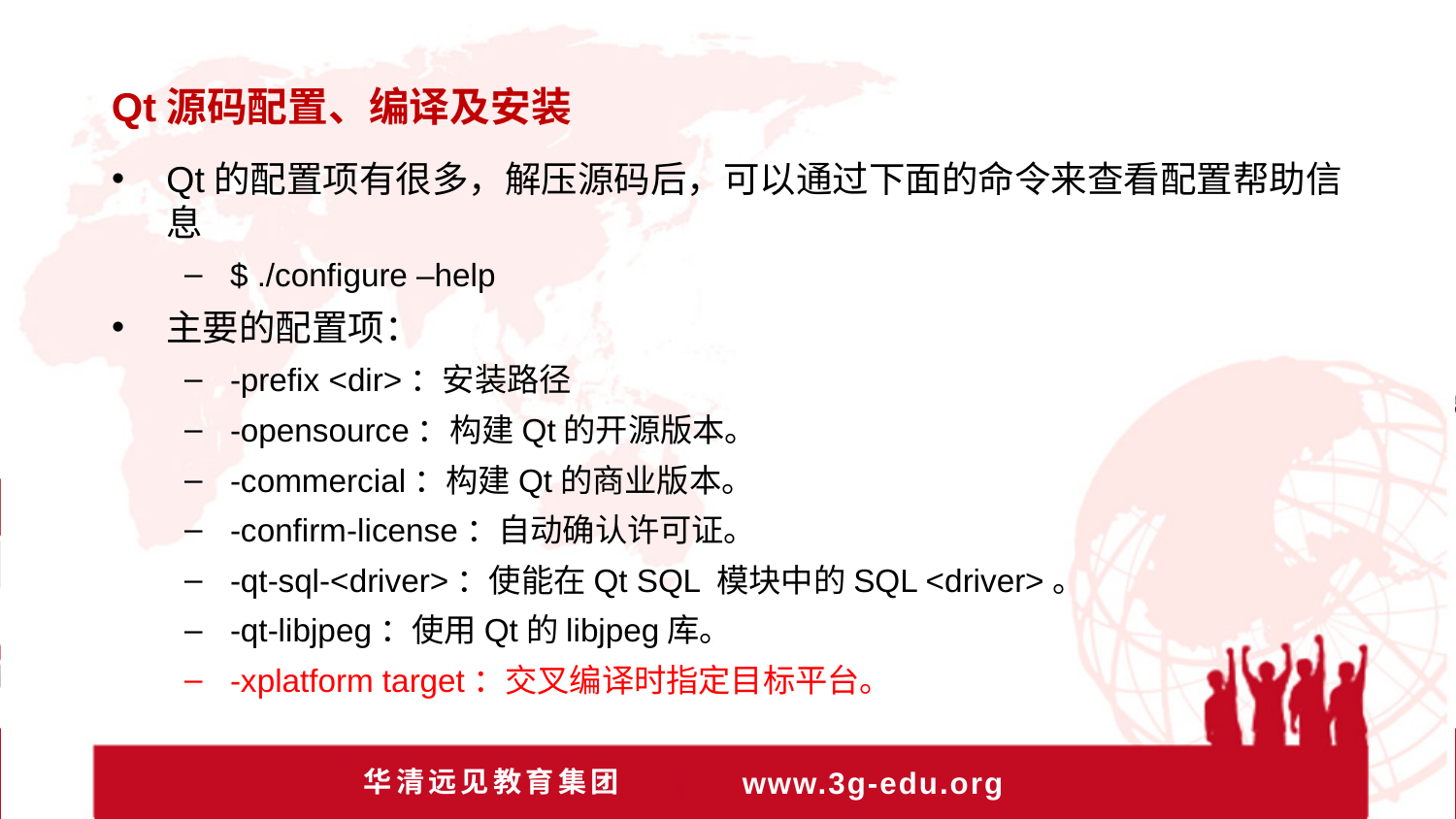

Qt源码配置、编译及安装
Qt的配置项有很多，解压源码后，可以通过下面的命令来查看配置帮助信息
$ ./configure –help
主要的配置项：
-prefix <dir>：安装路径
-opensource：构建Qt的开源版本。
-commercial：构建Qt的商业版本。
-confirm-license：自动确认许可证。
-qt-sql-<driver>：使能在Qt SQL 模块中的SQL <driver>。
-qt-libjpeg：使用Qt的libjpeg库。
-xplatform target：交叉编译时指定目标平台。